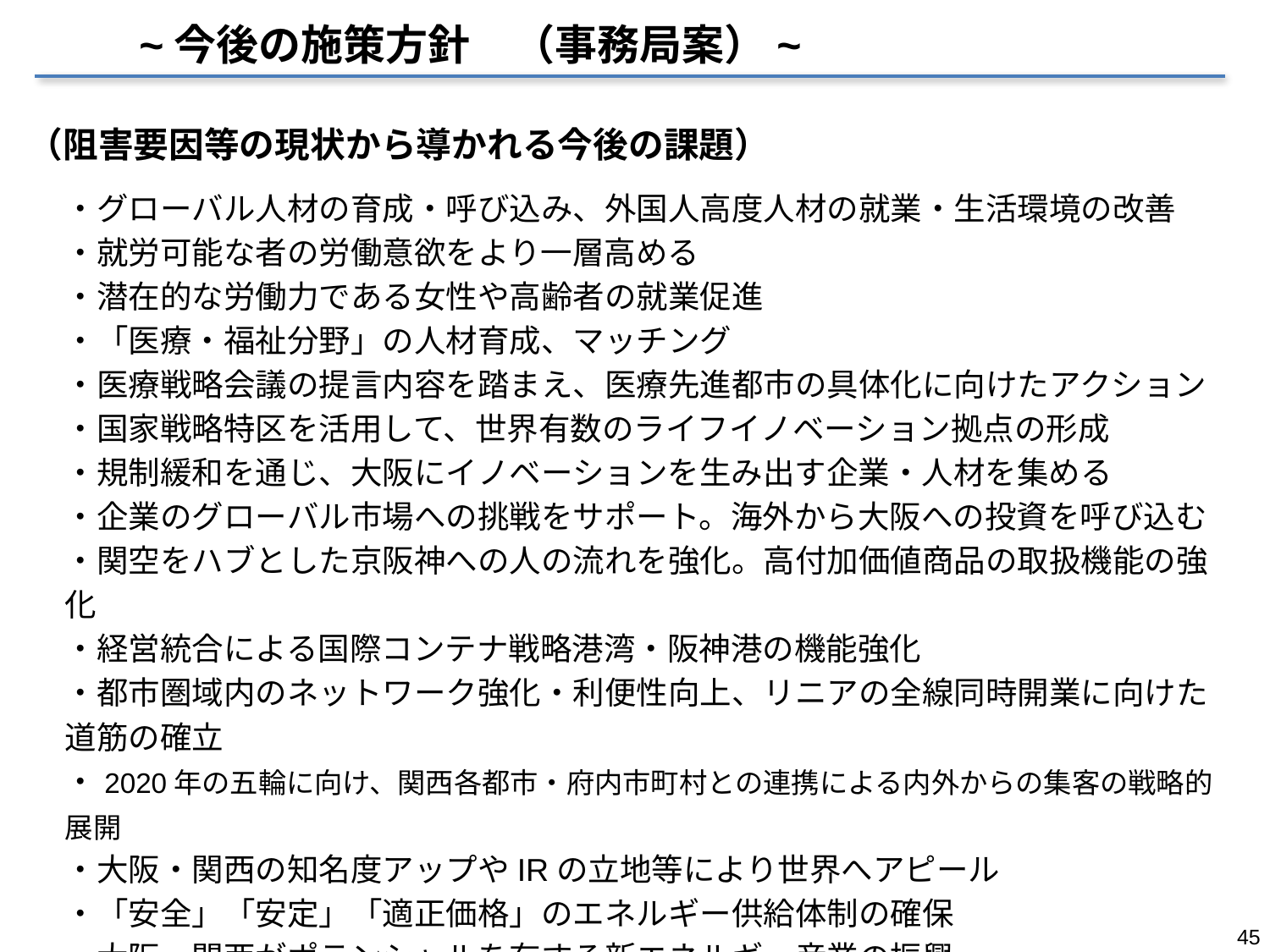

~今後の施策方針　（事務局案）~
（阻害要因等の現状から導かれる今後の課題）
・グローバル人材の育成・呼び込み、外国人高度人材の就業・生活環境の改善
・就労可能な者の労働意欲をより一層高める
・潜在的な労働力である女性や高齢者の就業促進
・「医療・福祉分野」の人材育成、マッチング
・医療戦略会議の提言内容を踏まえ、医療先進都市の具体化に向けたアクション
・国家戦略特区を活用して、世界有数のライフイノベーション拠点の形成
・規制緩和を通じ、大阪にイノベーションを生み出す企業・人材を集める
・企業のグローバル市場への挑戦をサポート。海外から大阪への投資を呼び込む
・関空をハブとした京阪神への人の流れを強化。高付加価値商品の取扱機能の強化
・経営統合による国際コンテナ戦略港湾・阪神港の機能強化
・都市圏域内のネットワーク強化・利便性向上、リニアの全線同時開業に向けた道筋の確立
・2020年の五輪に向け、関西各都市・府内市町村との連携による内外からの集客の戦略的展開
・大阪・関西の知名度アップやIRの立地等により世界へアピール
・「安全」「安定」「適正価格」のエネルギー供給体制の確保
・大阪・関西がポテンシャルを有する新エネルギー産業の振興
・東西二極の一極である大阪・関西として防災への対応の着実な推進
・「うめきた2期」のまちづくり等により、大阪都心部を大阪の成長をけん引する中核拠点にする
45